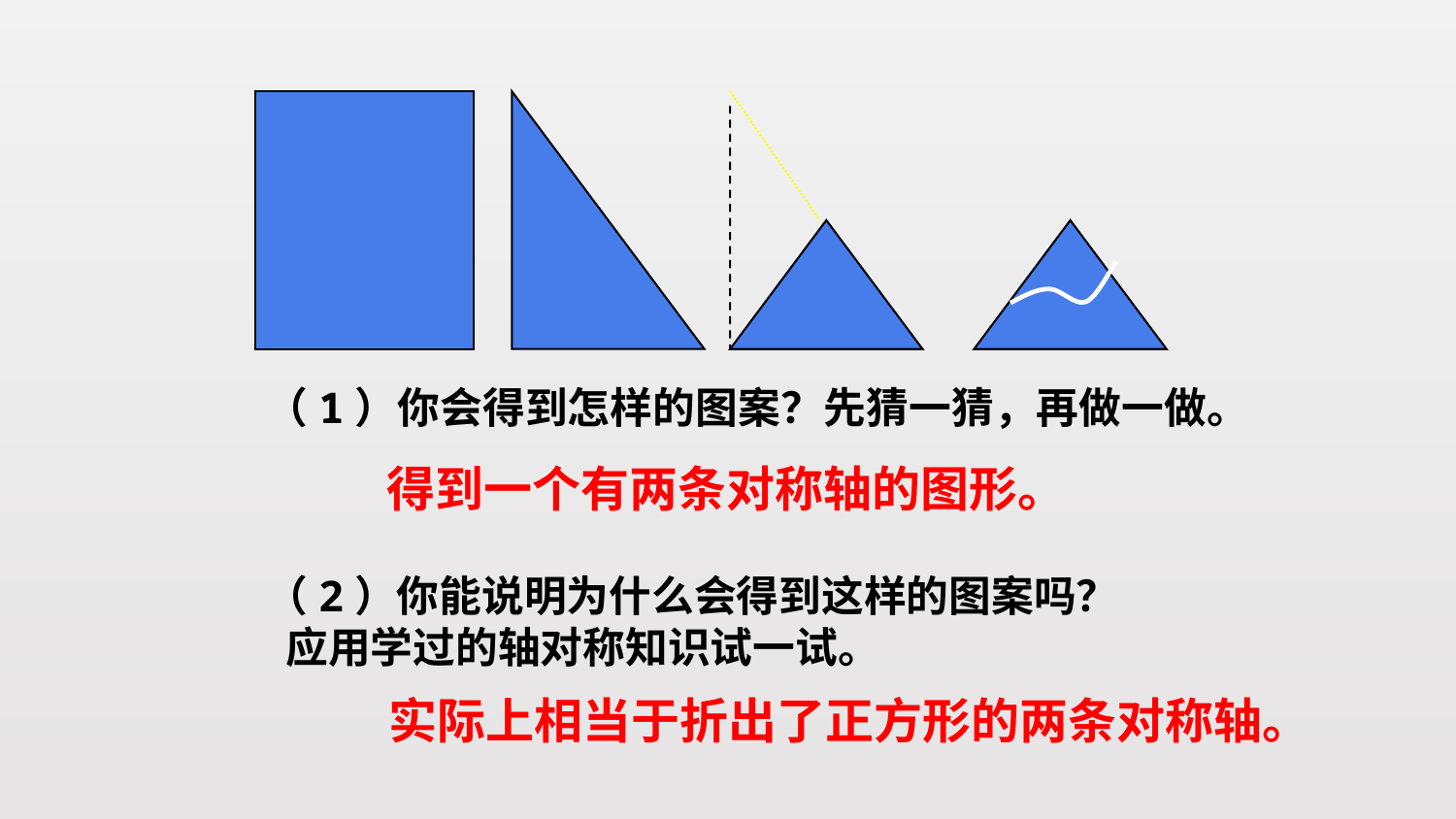

（1）你会得到怎样的图案？先猜一猜，再做一做。
得到一个有两条对称轴的图形。

（2）你能说明为什么会得到这样的图案吗？
 应用学过的轴对称知识试一试。
实际上相当于折出了正方形的两条对称轴。